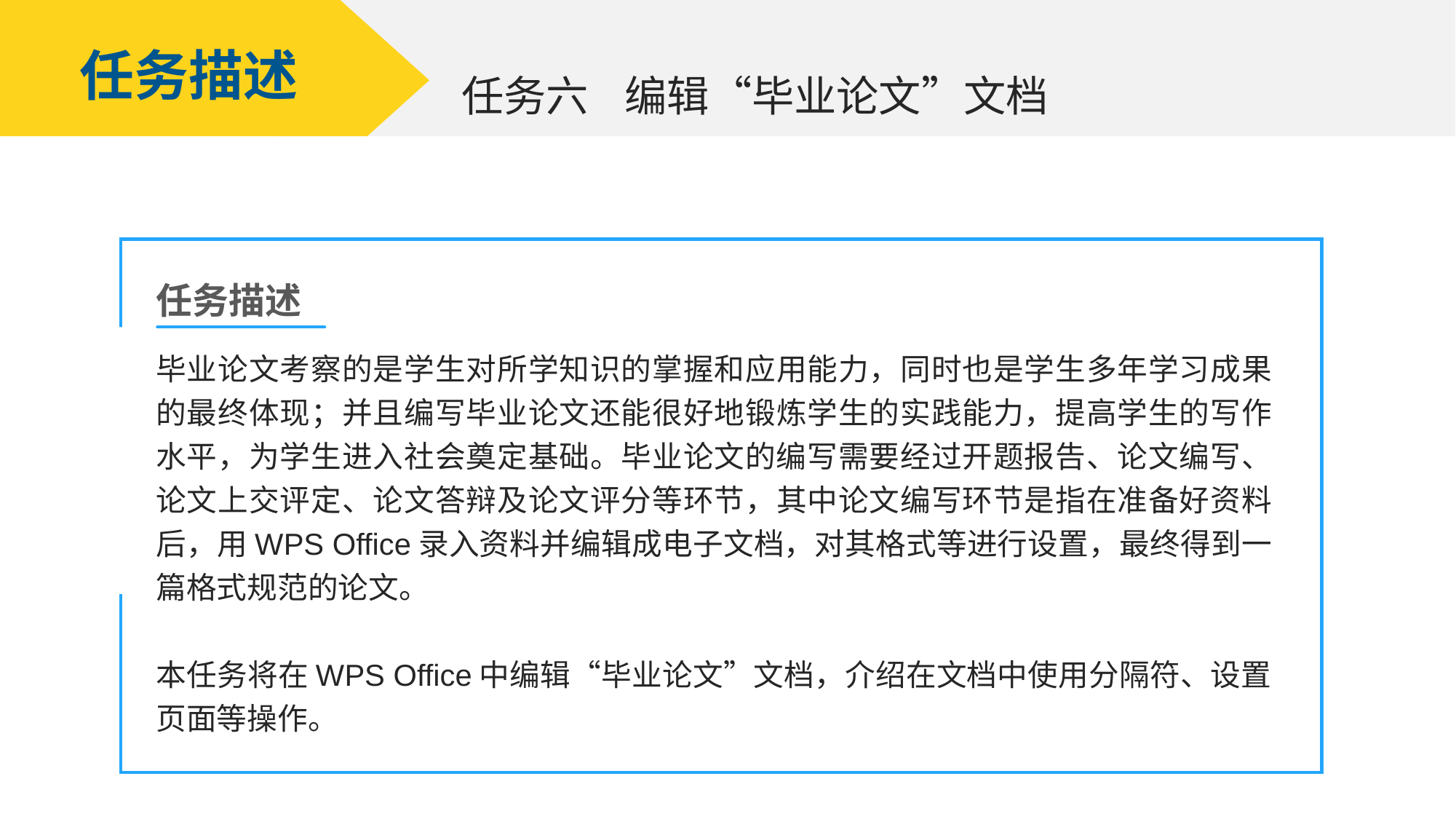

任务描述
编辑“毕业论文”文档
任务六

任务描述

毕业论文考察的是学生对所学知识的掌握和应用能力，同时也是学生多年学习成果的最终体现；并且编写毕业论文还能很好地锻炼学生的实践能力，提高学生的写作水平，为学生进入社会奠定基础。毕业论文的编写需要经过开题报告、论文编写、论文上交评定、论文答辩及论文评分等环节，其中论文编写环节是指在准备好资料后，用WPS Office录入资料并编辑成电子文档，对其格式等进行设置，最终得到一篇格式规范的论文。

本任务将在WPS Office中编辑“毕业论文”文档，介绍在文档中使用分隔符、设置页面等操作。